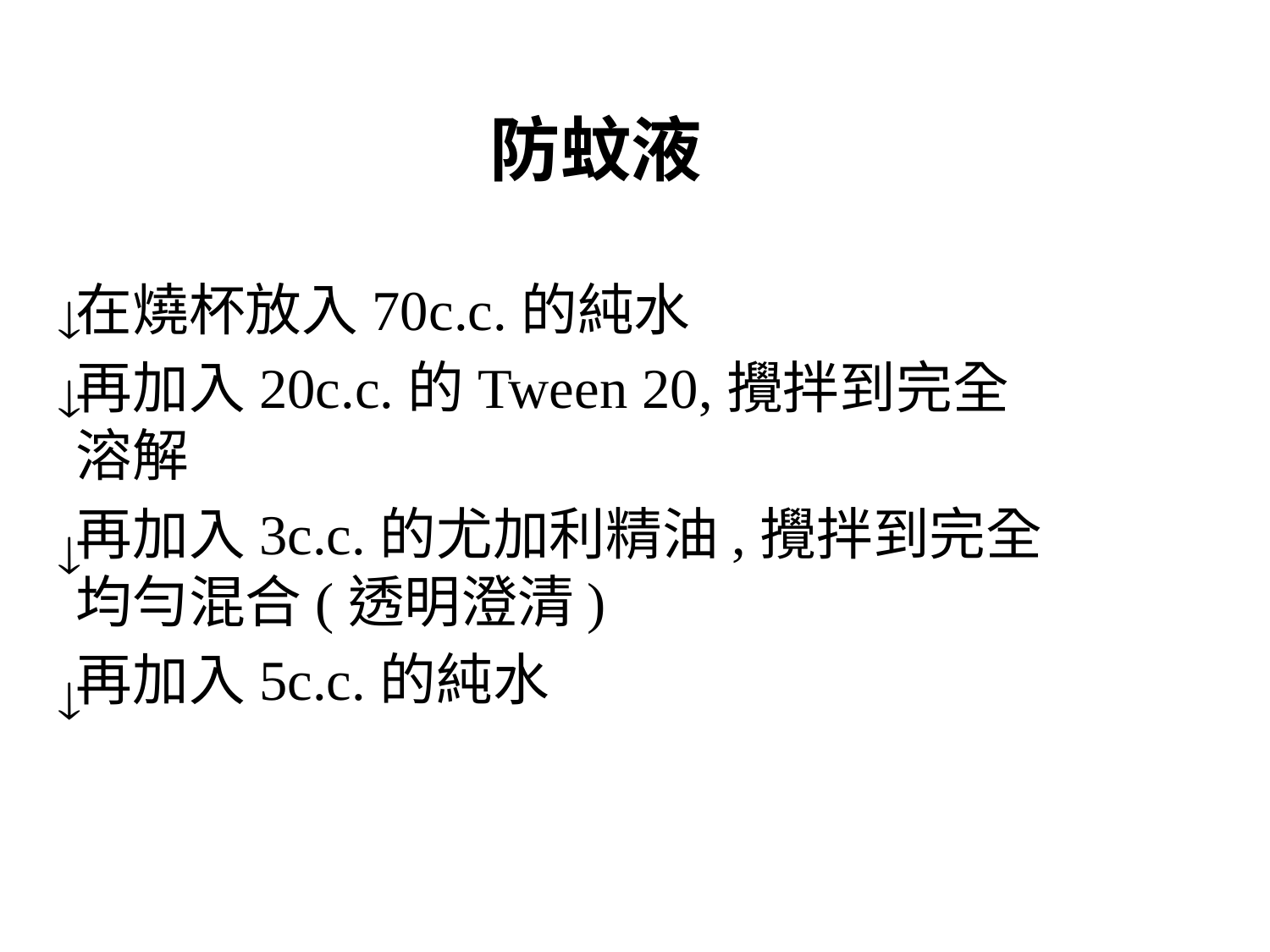

防蚊液
在燒杯放入70c.c.的純水
再加入20c.c.的Tween 20,攪拌到完全
溶解
再加入3c.c.的尤加利精油,攪拌到完全
均勻混合(透明澄清)
再加入5c.c.的純水
↓
↓

↓

↓